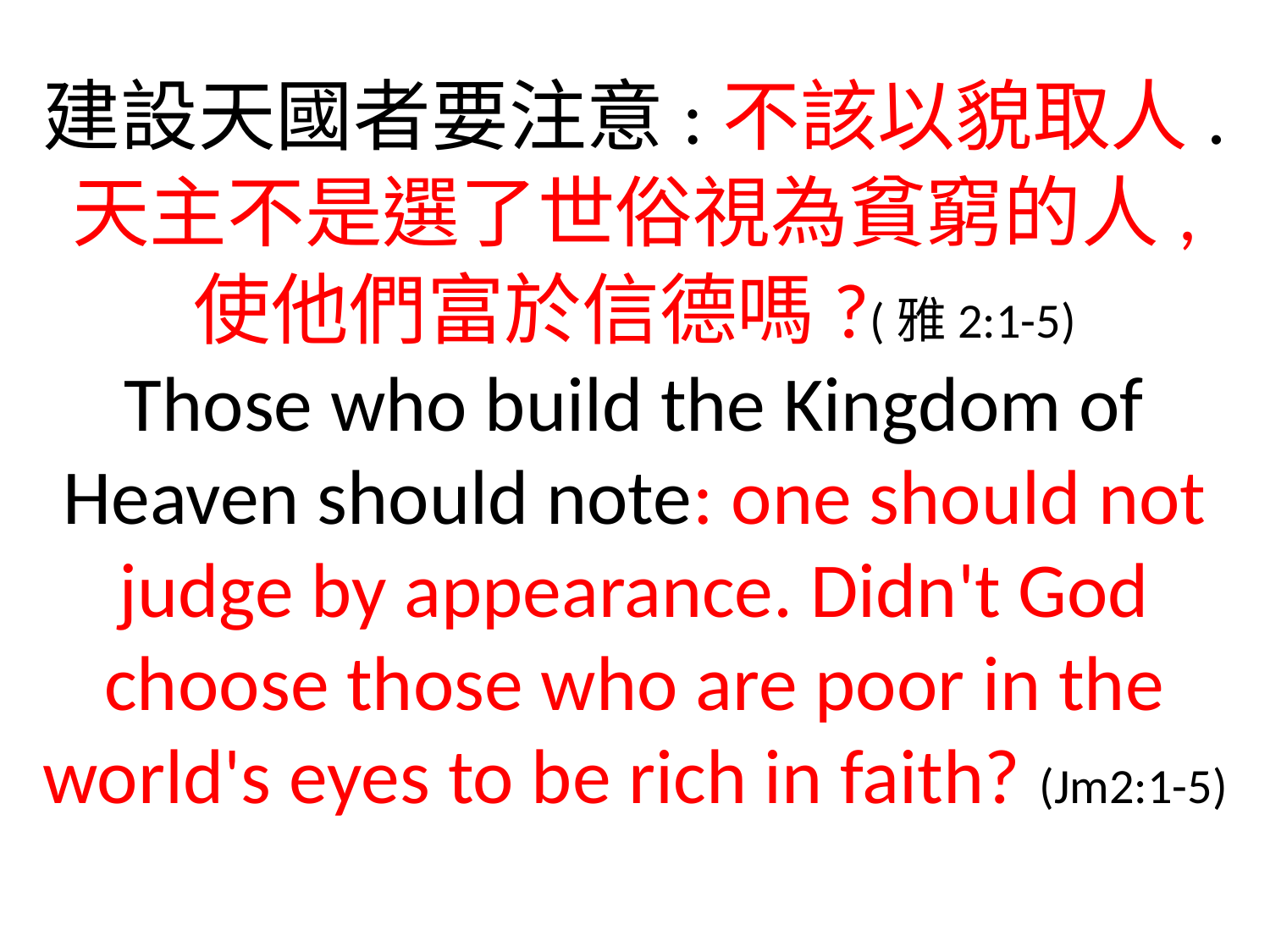

建設天國者要注意:不該以貌取人.
天主不是選了世俗視為貧窮的人,
使他們富於信德嗎?(雅2:1-5)
Those who build the Kingdom of Heaven should note: one should not judge by appearance. Didn't God choose those who are poor in the world's eyes to be rich in faith? (Jm2:1-5)